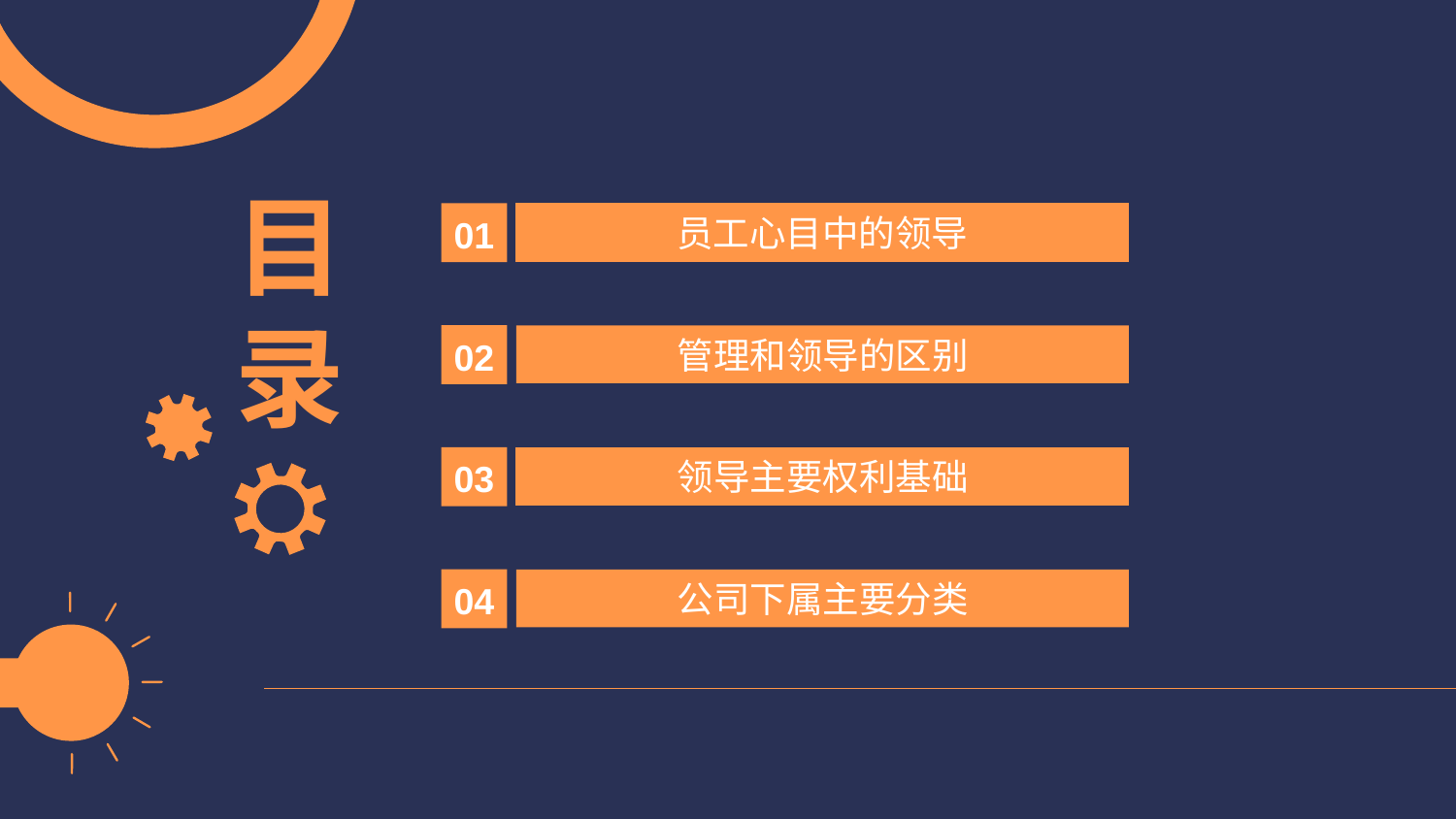

目
录

员工心目中的领导
01

管理和领导的区别
02

领导主要权利基础
03

公司下属主要分类
04